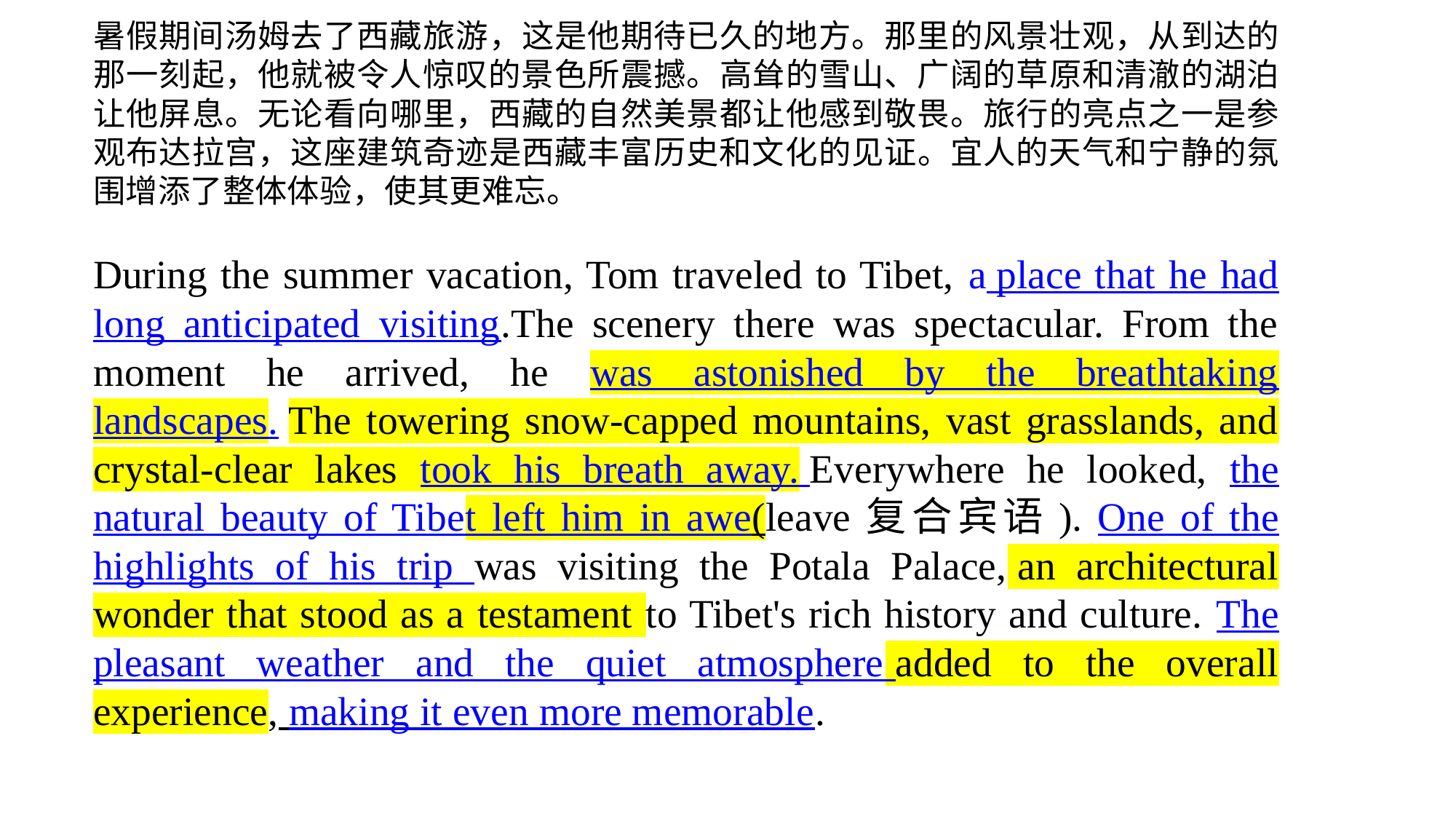

暑假期间汤姆去了西藏旅游，这是他期待已久的地方。那里的风景壮观，从到达的那一刻起，他就被令人惊叹的景色所震撼。高耸的雪山、广阔的草原和清澈的湖泊让他屏息。无论看向哪里，西藏的自然美景都让他感到敬畏。旅行的亮点之一是参观布达拉宫，这座建筑奇迹是西藏丰富历史和文化的见证。宜人的天气和宁静的氛围增添了整体体验，使其更难忘。

During the summer vacation, Tom traveled to Tibet, a place that he had long anticipated visiting.The scenery there was spectacular. From the moment he arrived, he was astonished by the breathtaking landscapes. The towering snow-capped mountains, vast grasslands, and crystal-clear lakes took his breath away. Everywhere he looked, the natural beauty of Tibet left him in awe(leave复合宾语). One of the highlights of his trip was visiting the Potala Palace, an architectural wonder that stood as a testament to Tibet's rich history and culture. The pleasant weather and the quiet atmosphere added to the overall experience, making it even more memorable.